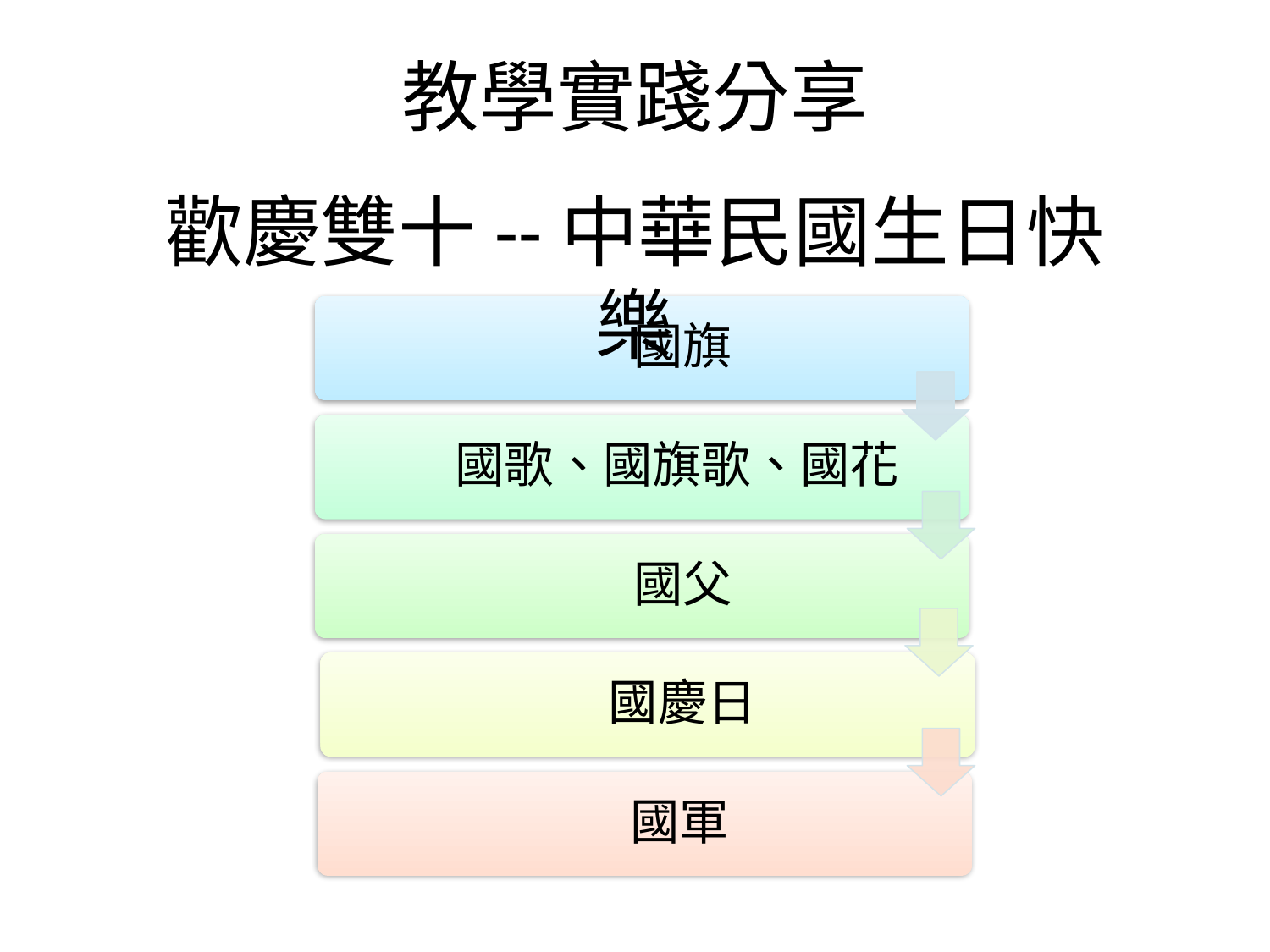

# 教學實踐分享
歡慶雙十--中華民國生日快樂
      國旗
     國歌、國旗歌、國花
      國父
     國慶日
     國軍